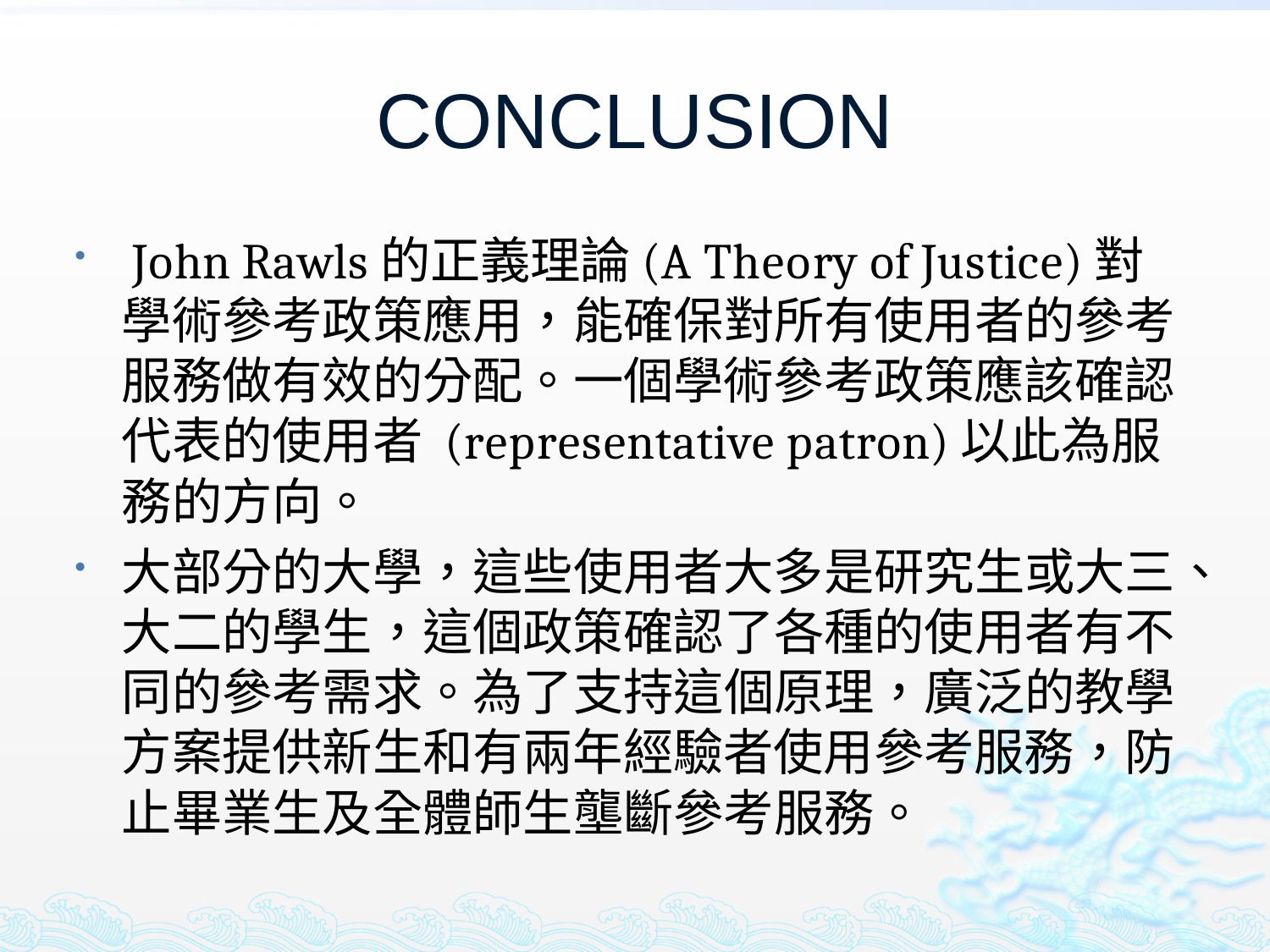

# CONCLUSION
 John Rawls的正義理論(A Theory of Justice)對學術參考政策應用，能確保對所有使用者的參考服務做有效的分配。一個學術參考政策應該確認代表的使用者 (representative patron)以此為服務的方向。
大部分的大學，這些使用者大多是研究生或大三、大二的學生，這個政策確認了各種的使用者有不同的參考需求。為了支持這個原理，廣泛的教學方案提供新生和有兩年經驗者使用參考服務，防止畢業生及全體師生壟斷參考服務。